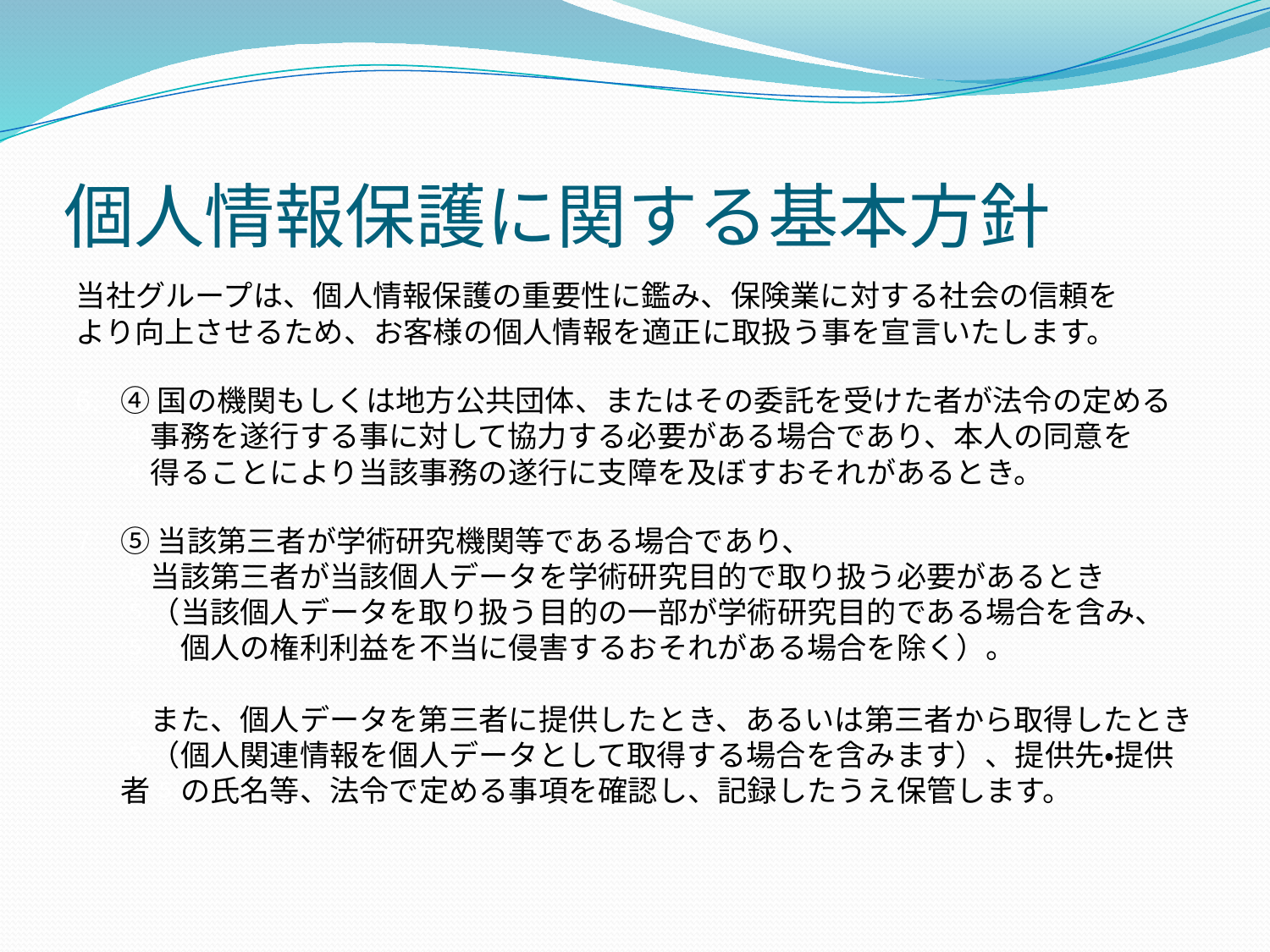

# 個人情報保護に関する基本方針
当社グループは、個人情報保護の重要性に鑑み、保険業に対する社会の信頼を
より向上させるため、お客様の個人情報を適正に取扱う事を宣言いたします。
④国の機関もしくは地方公共団体、またはその委託を受けた者が法令の定める
④事務を遂行する事に対して協力する必要がある場合であり、本人の同意を
④得ることにより当該事務の遂行に支障を及ぼすおそれがあるとき。
⑤当該第三者が学術研究機関等である場合であり、
⑤当該第三者が当該個人データを学術研究目的で取り扱う必要があるとき
⑤（当該個人データを取り扱う目的の一部が学術研究目的である場合を含み、
⑤（個人の権利利益を不当に侵害するおそれがある場合を除く）。
⑤また、個人データを第三者に提供したとき、あるいは第三者から取得したとき
⑤（個人関連情報を個人データとして取得する場合を含みます）、提供先・提供者⑤の氏名等、法令で定める事項を確認し、記録したうえ保管します。